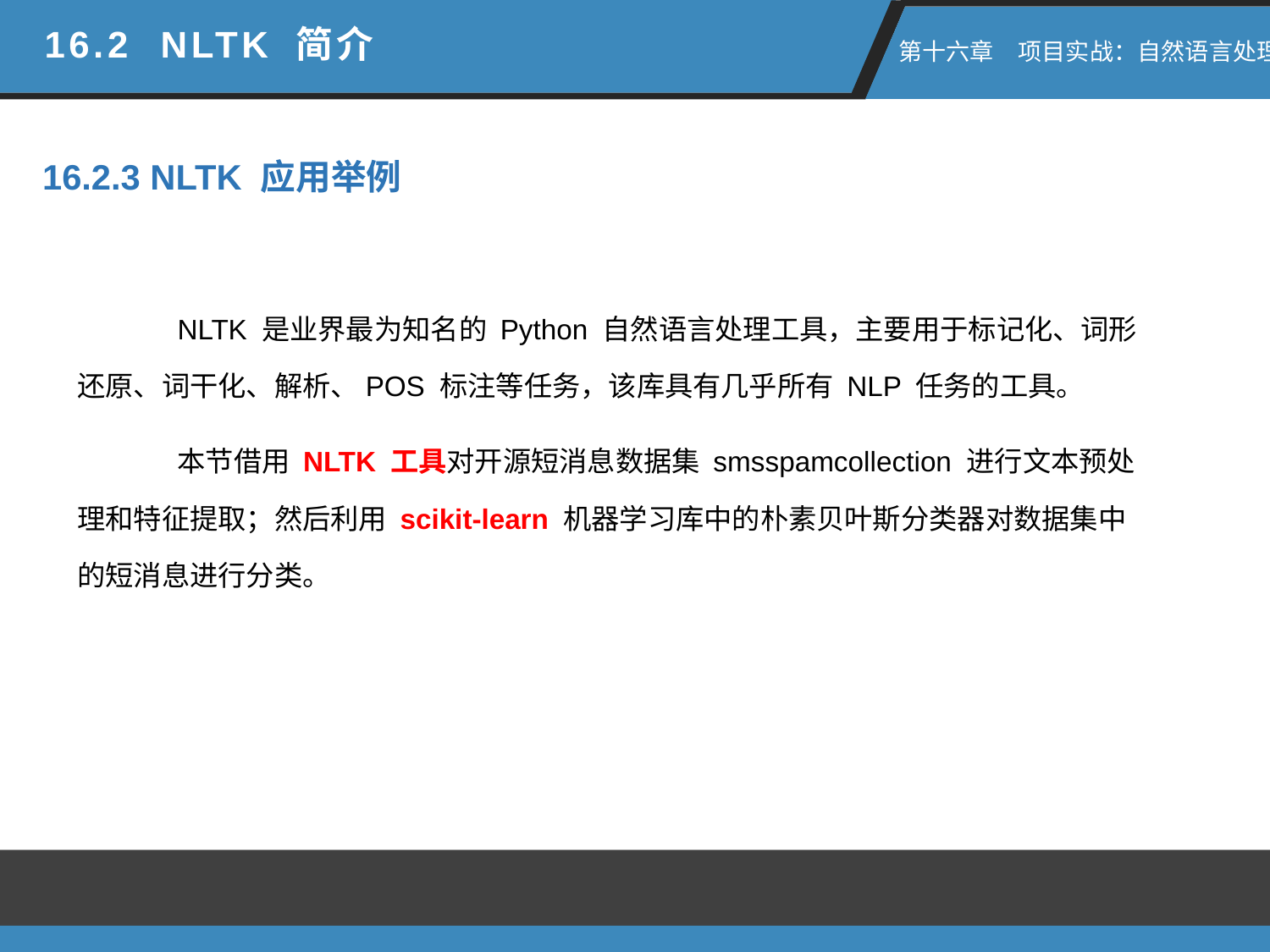

16.2  NLTK 简介
  第十六章　项目实战：自然语言处理
16.2.3 NLTK 应用举例
NLTK 是业界最为知名的 Python 自然语言处理工具，主要用于标记化、词形还原、词干化、解析、POS 标注等任务，该库具有几乎所有 NLP 任务的工具。
本节借用 NLTK 工具对开源短消息数据集 smsspamcollection 进行文本预处理和特征提取；然后利用 scikit-learn 机器学习库中的朴素贝叶斯分类器对数据集中的短消息进行分类。